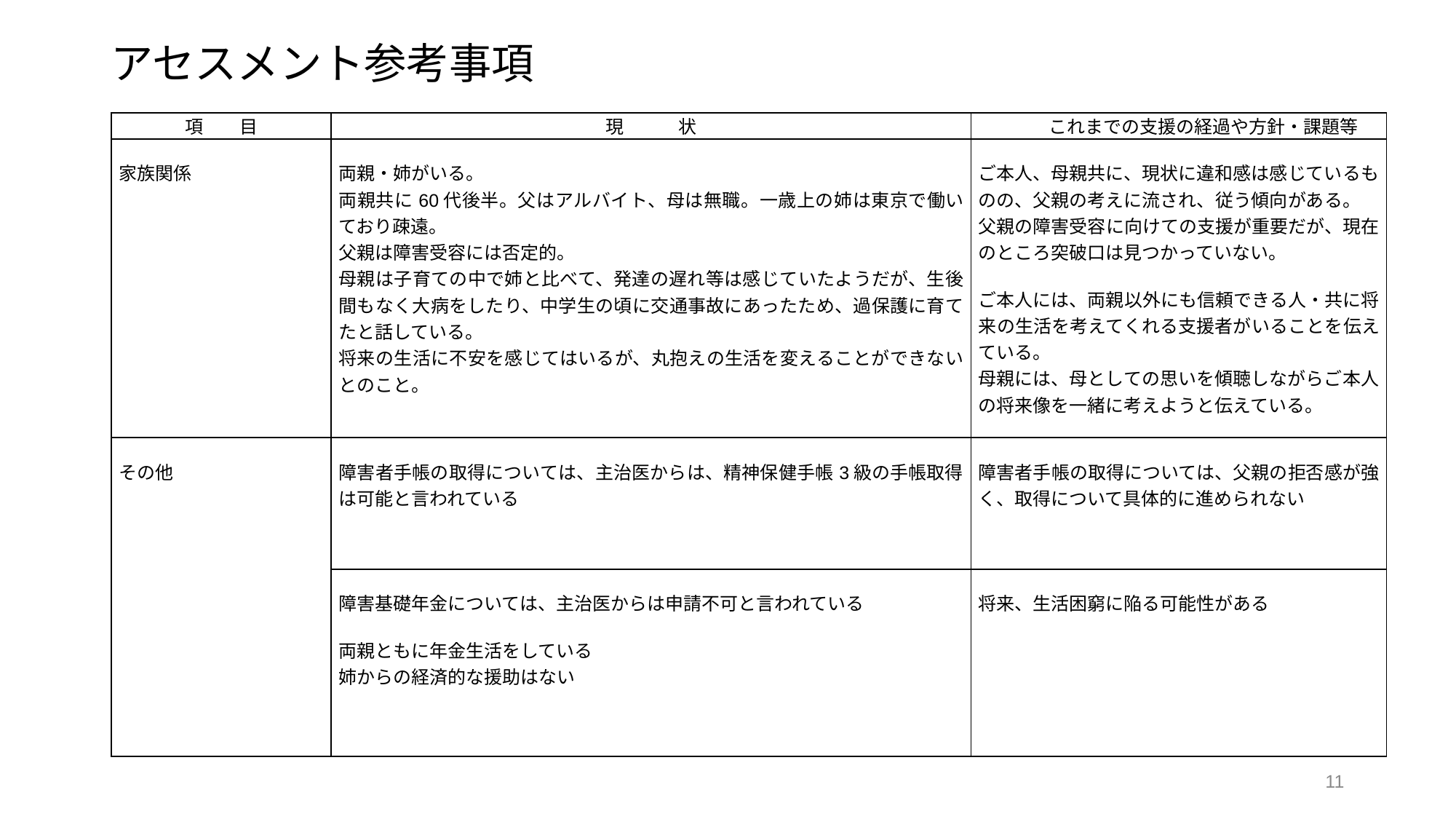

# アセスメント参考事項
| 項　　目 | 現　　　状 | これまでの支援の経過や方針・課題等 |
| --- | --- | --- |
| 家族関係 | 両親・姉がいる。 両親共に60代後半。父はアルバイト、母は無職。一歳上の姉は東京で働いており疎遠。 父親は障害受容には否定的。 母親は子育ての中で姉と比べて、発達の遅れ等は感じていたようだが、生後間もなく大病をしたり、中学生の頃に交通事故にあったため、過保護に育てたと話している。 将来の生活に不安を感じてはいるが、丸抱えの生活を変えることができないとのこと。 | ご本人、母親共に、現状に違和感は感じているものの、父親の考えに流され、従う傾向がある。 父親の障害受容に向けての支援が重要だが、現在のところ突破口は見つかっていない。   ご本人には、両親以外にも信頼できる人・共に将来の生活を考えてくれる支援者がいることを伝えている。 母親には、母としての思いを傾聴しながらご本人の将来像を一緒に考えようと伝えている。 |
| その他 | 障害者手帳の取得については、主治医からは、精神保健手帳3級の手帳取得は可能と言われている | 障害者手帳の取得については、父親の拒否感が強く、取得について具体的に進められない |
|  | 障害基礎年金については、主治医からは申請不可と言われている   両親ともに年金生活をしている 姉からの経済的な援助はない | 将来、生活困窮に陥る可能性がある |
11